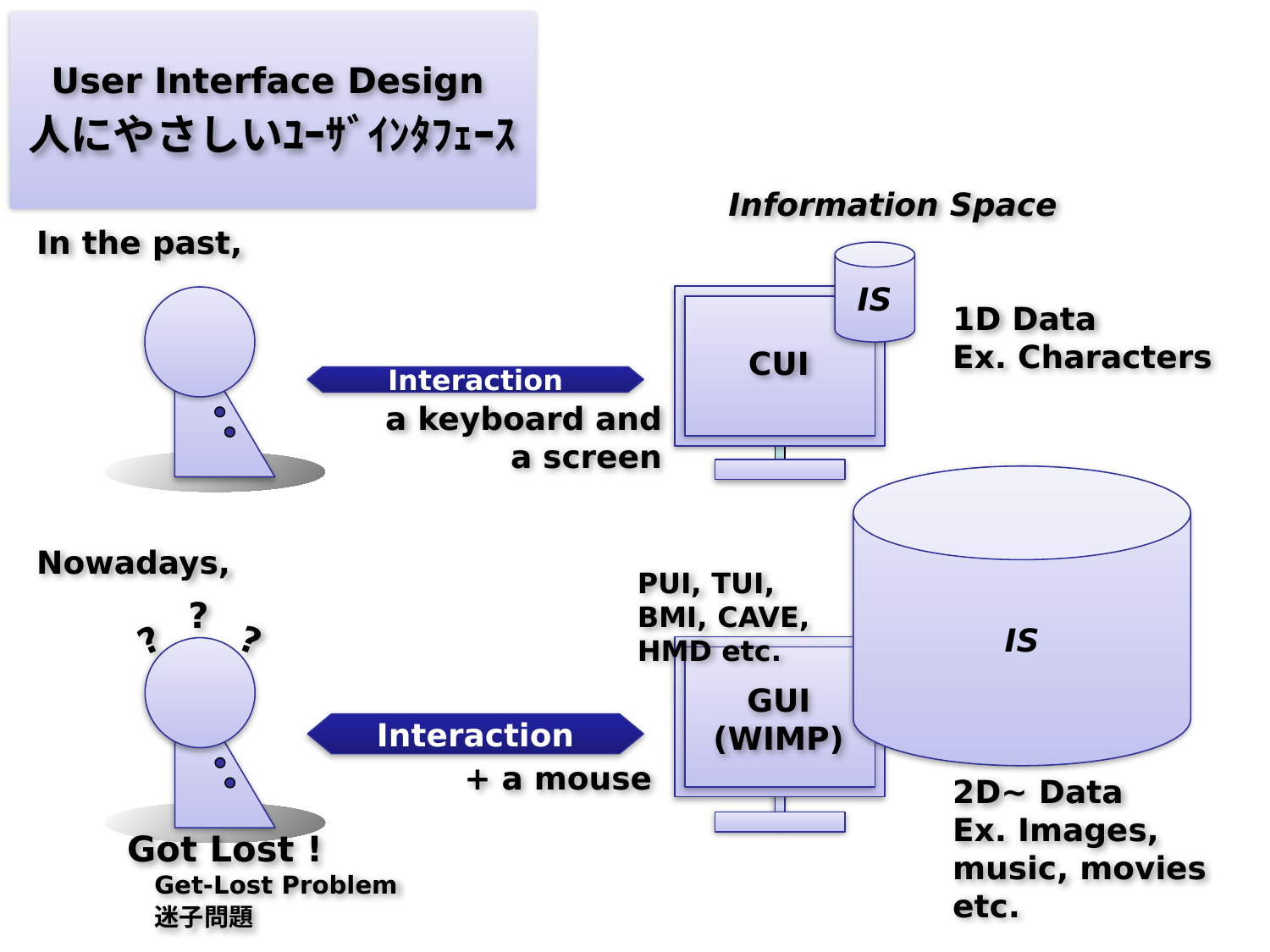

User Interface Design
人にやさしいﾕｰｻﾞｲﾝﾀﾌｪｰｽ
Information Space
In the past,
IS

CUI

Interaction
1D Data
Ex. Characters
a keyboard and
a screen
IS
PUI, TUI,
BMI, CAVE,
HMD etc.

GUI
(WIMP)

Interaction
Nowadays,
?
?
?
Got Lost !
Get-Lost Problem
迷子問題
+ a mouse
2D~ Data
Ex. Images, music, movies etc.